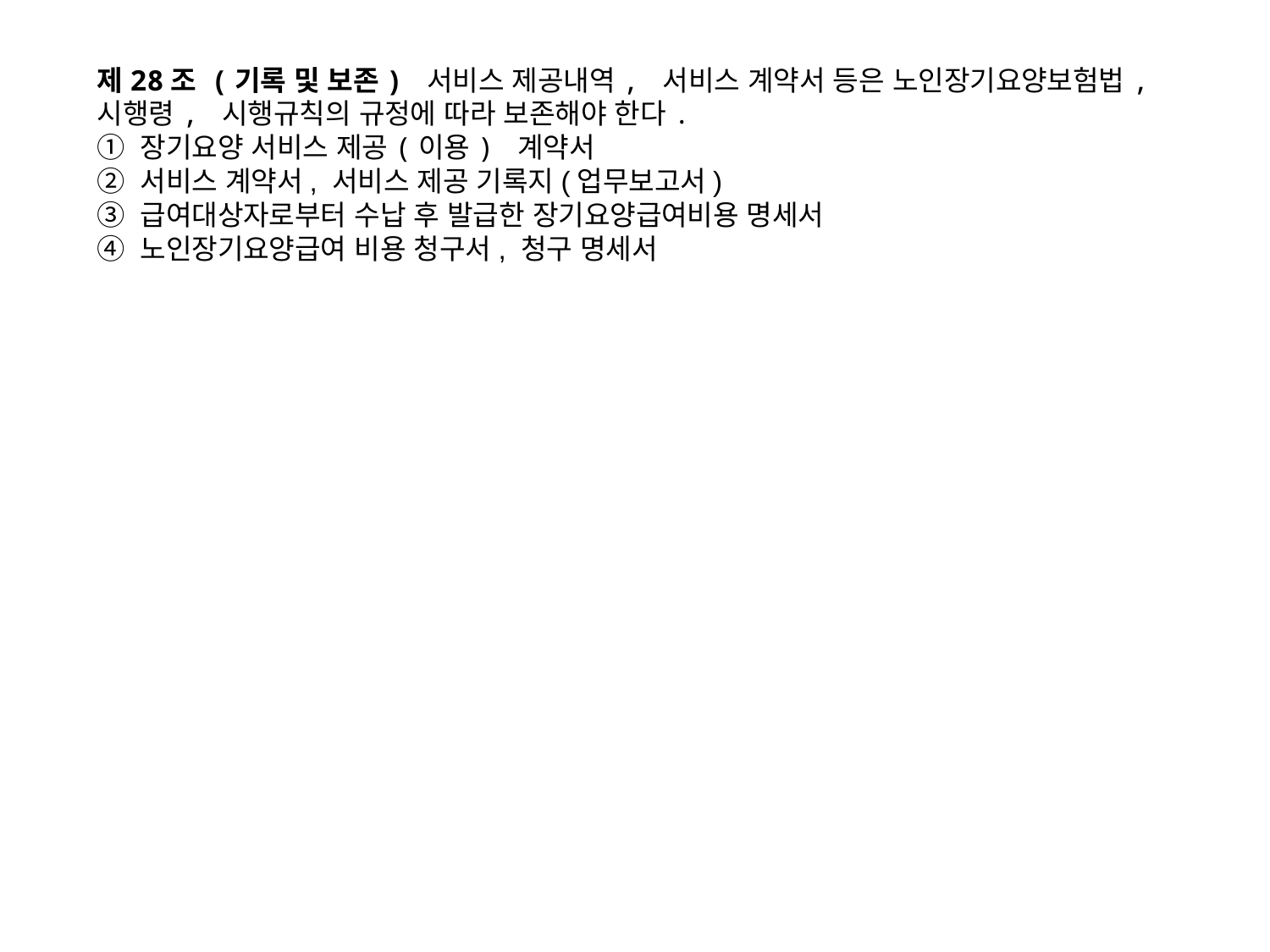

제28조 (기록 및 보존) 서비스 제공내역, 서비스 계약서 등은 노인장기요양보험법, 시행령, 시행규칙의 규정에 따라 보존해야 한다.
① 장기요양 서비스 제공(이용) 계약서
② 서비스 계약서, 서비스 제공 기록지(업무보고서)
③ 급여대상자로부터 수납 후 발급한 장기요양급여비용 명세서
④ 노인장기요양급여 비용 청구서, 청구 명세서